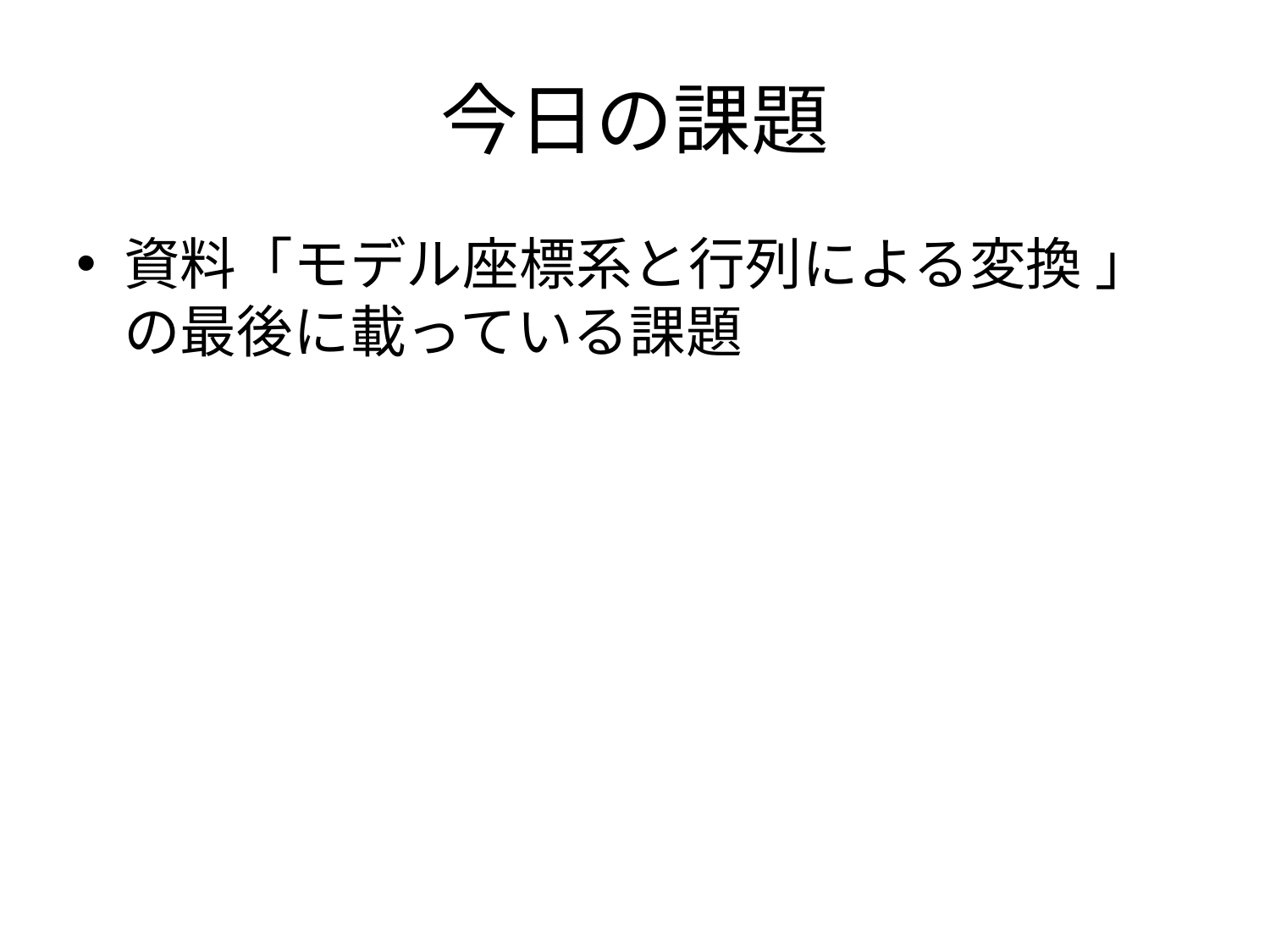

# 今日の課題
資料「モデル座標系と行列による変換 」の最後に載っている課題